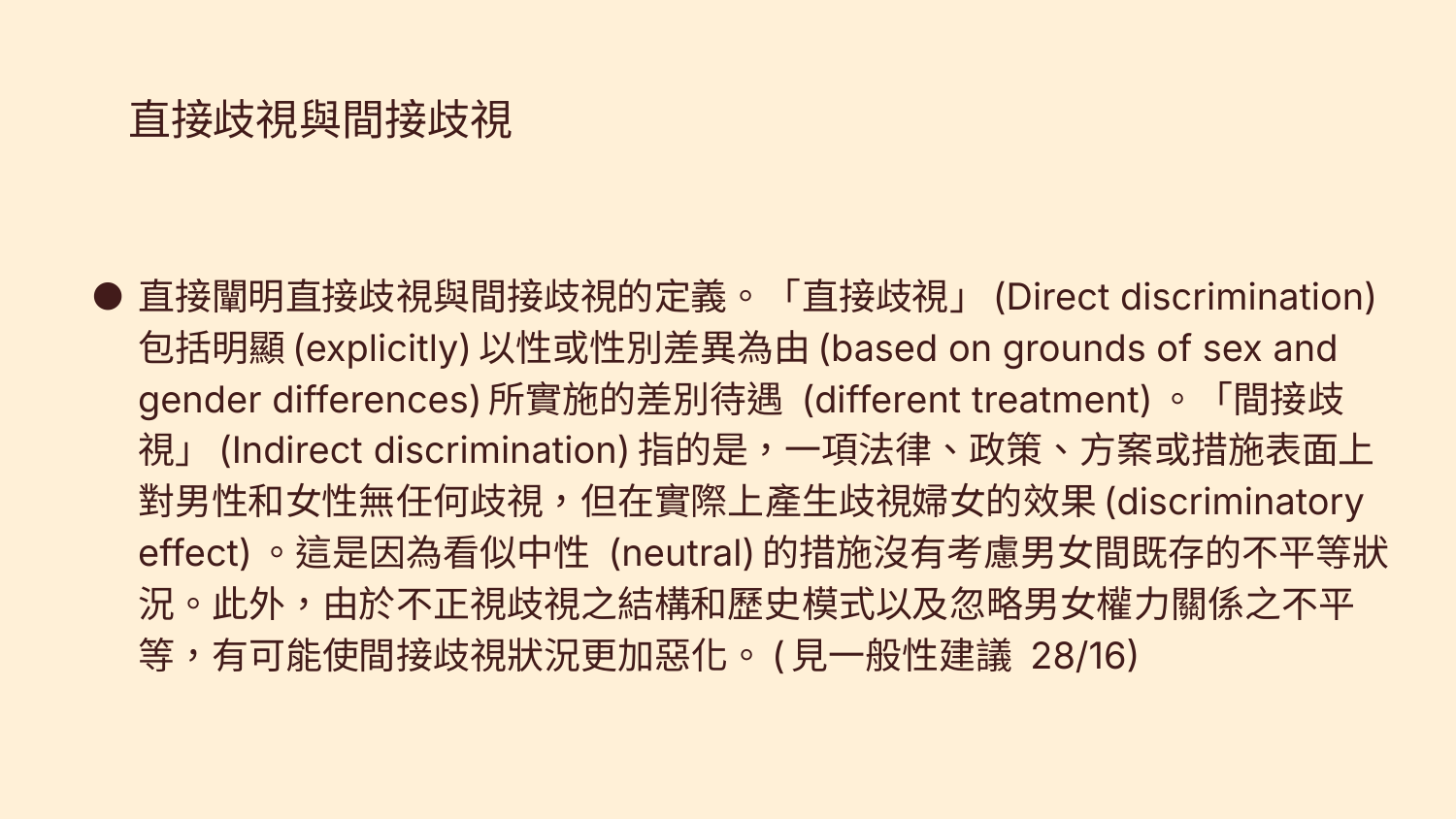

# 直接歧視與間接歧視
直接闡明直接歧視與間接歧視的定義。「直接歧視」(Direct discrimination)包括明顯(explicitly)以性或性別差異為由(based on grounds of sex and gender differences)所實施的差別待遇 (different treatment)。「間接歧視」(Indirect discrimination)指的是，一項法律、政策、方案或措施表面上對男性和女性無任何歧視，但在實際上產生歧視婦女的效果(discriminatory effect)。這是因為看似中性 (neutral)的措施沒有考慮男女間既存的不平等狀況。此外，由於不正視歧視之結構和歷史模式以及忽略男女權力關係之不平等，有可能使間接歧視狀況更加惡化。(見一般性建議 28/16)